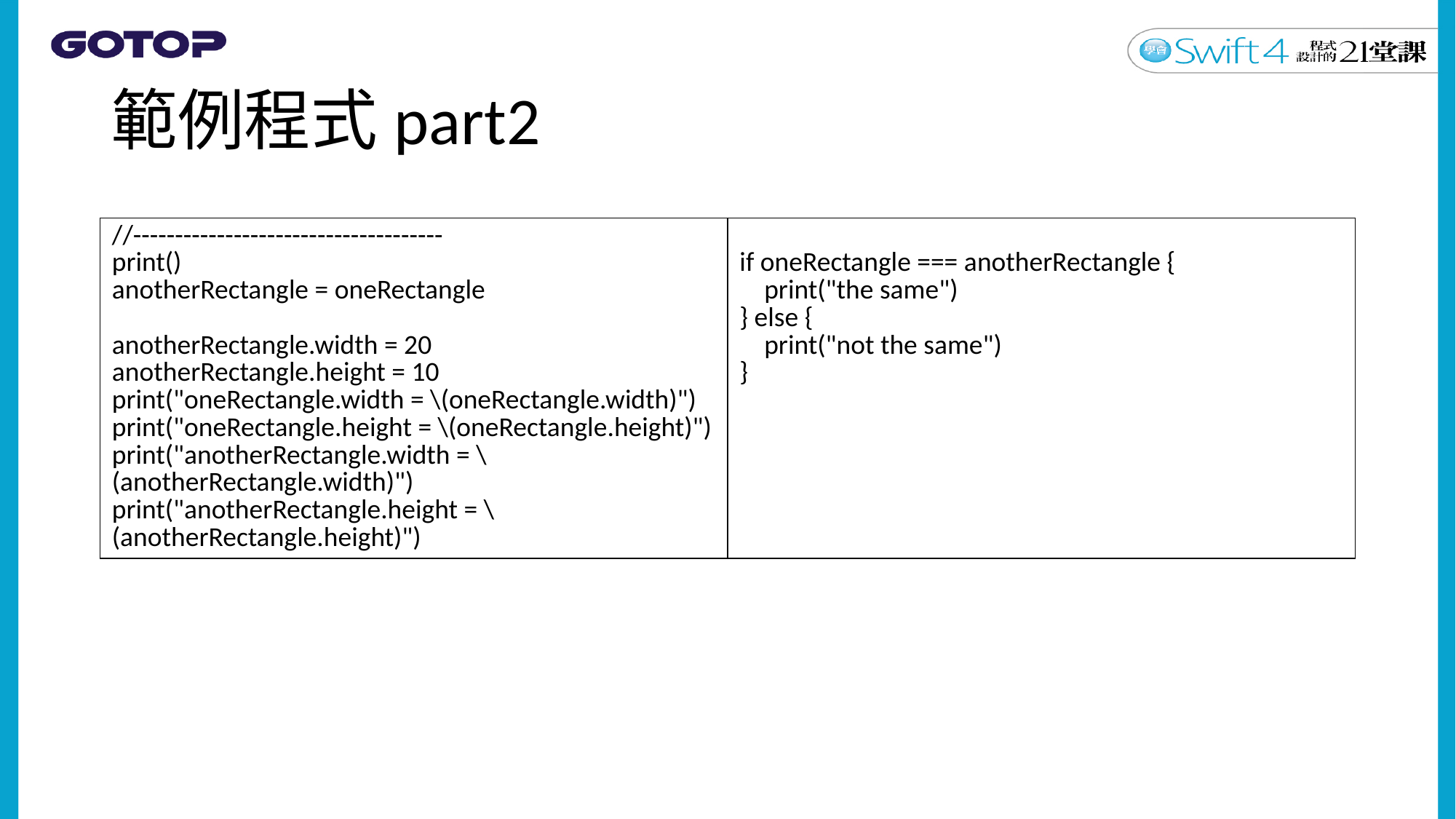

# 範例程式part2
| //------------------------------------- print() anotherRectangle = oneRectangle anotherRectangle.width = 20 anotherRectangle.height = 10 print("oneRectangle.width = \(oneRectangle.width)") print("oneRectangle.height = \(oneRectangle.height)") print("anotherRectangle.width = \(anotherRectangle.width)") print("anotherRectangle.height = \(anotherRectangle.height)") | if oneRectangle === anotherRectangle { print("the same") } else { print("not the same") } |
| --- | --- |